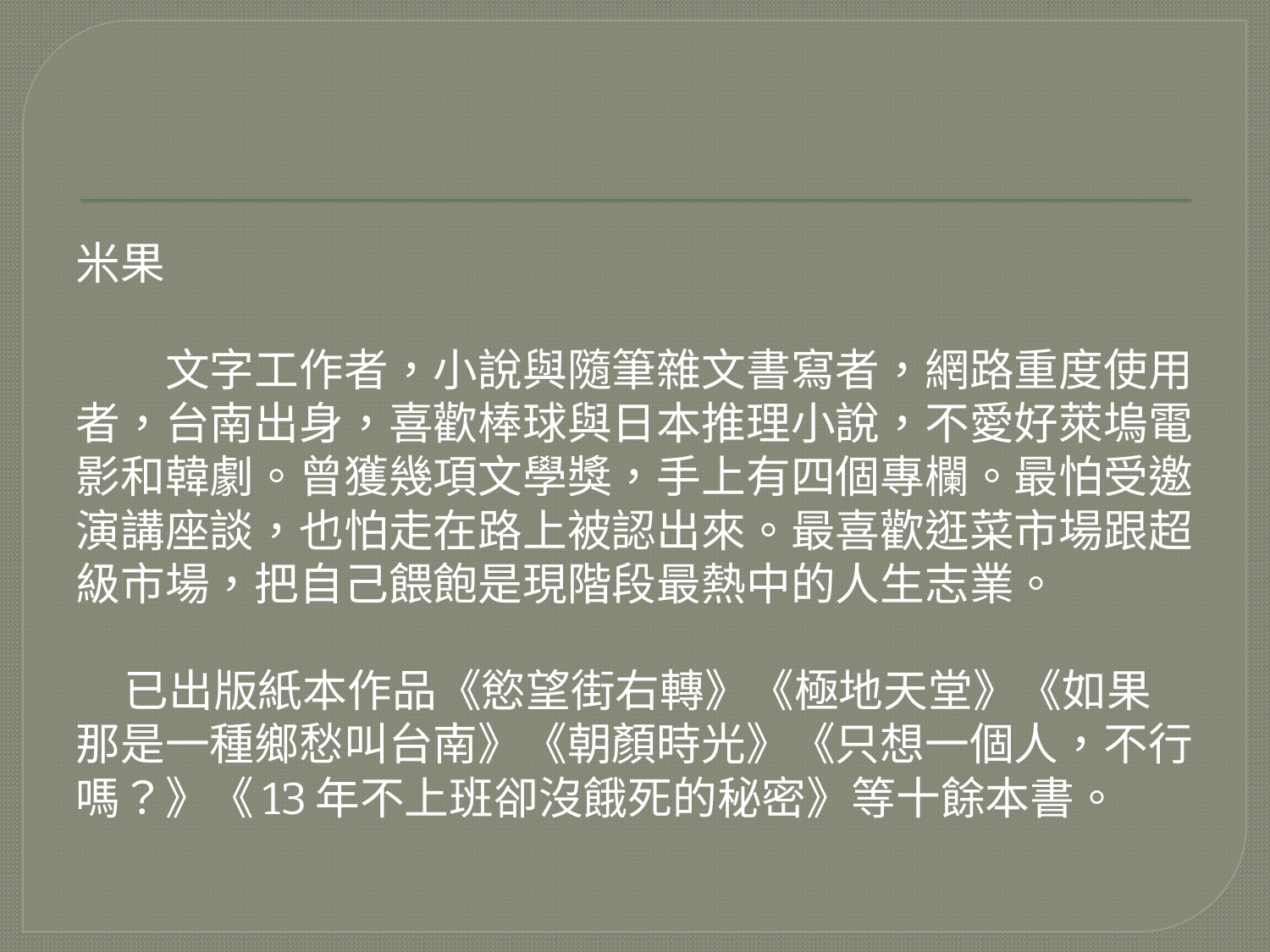

#
米果

　　文字工作者，小說與隨筆雜文書寫者，網路重度使用者，台南出身，喜歡棒球與日本推理小說，不愛好萊塢電影和韓劇。曾獲幾項文學獎，手上有四個專欄。最怕受邀演講座談，也怕走在路上被認出來。最喜歡逛菜市場跟超級市場，把自己餵飽是現階段最熱中的人生志業。

    已出版紙本作品《慾望街右轉》《極地天堂》《如果那是一種鄉愁叫台南》《朝顏時光》《只想一個人，不行嗎？》《13年不上班卻沒餓死的秘密》等十餘本書。